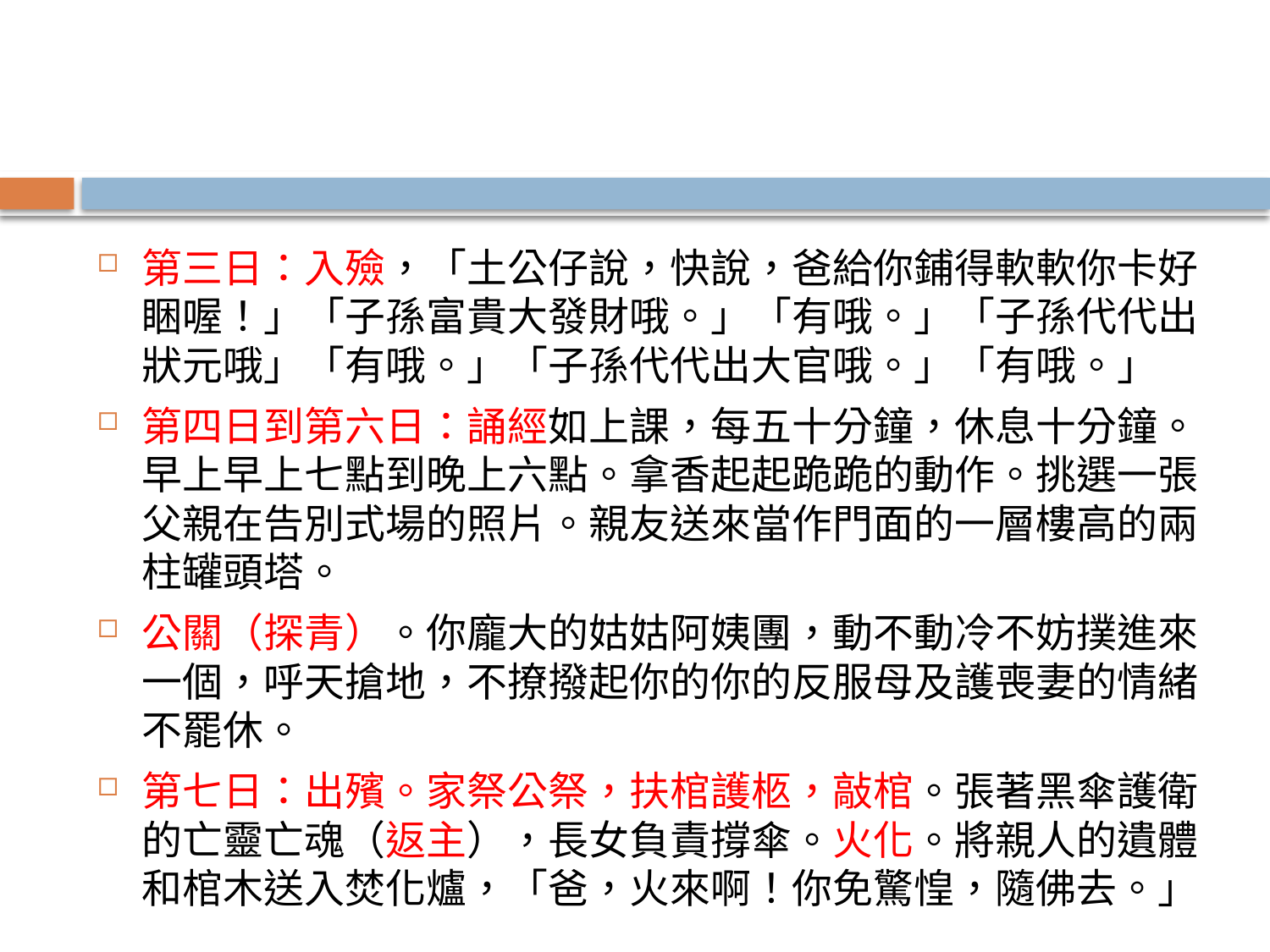

#
第三日：入殮，「土公仔說，快說，爸給你鋪得軟軟你卡好睏喔！」「子孫富貴大發財哦。」「有哦。」「子孫代代出狀元哦」「有哦。」「子孫代代出大官哦。」「有哦。」
第四日到第六日：誦經如上課，每五十分鐘，休息十分鐘。早上早上七點到晚上六點。拿香起起跪跪的動作。挑選一張父親在告別式場的照片。親友送來當作門面的一層樓高的兩柱罐頭塔。
公關（探青）。你龐大的姑姑阿姨團，動不動冷不妨撲進來一個，呼天搶地，不撩撥起你的你的反服母及護喪妻的情緒不罷休。
第七日：出殯。家祭公祭，扶棺護柩，敲棺。張著黑傘護衛的亡靈亡魂（返主），長女負責撐傘。火化。將親人的遺體和棺木送入焚化爐，「爸，火來啊！你免驚惶，隨佛去。」